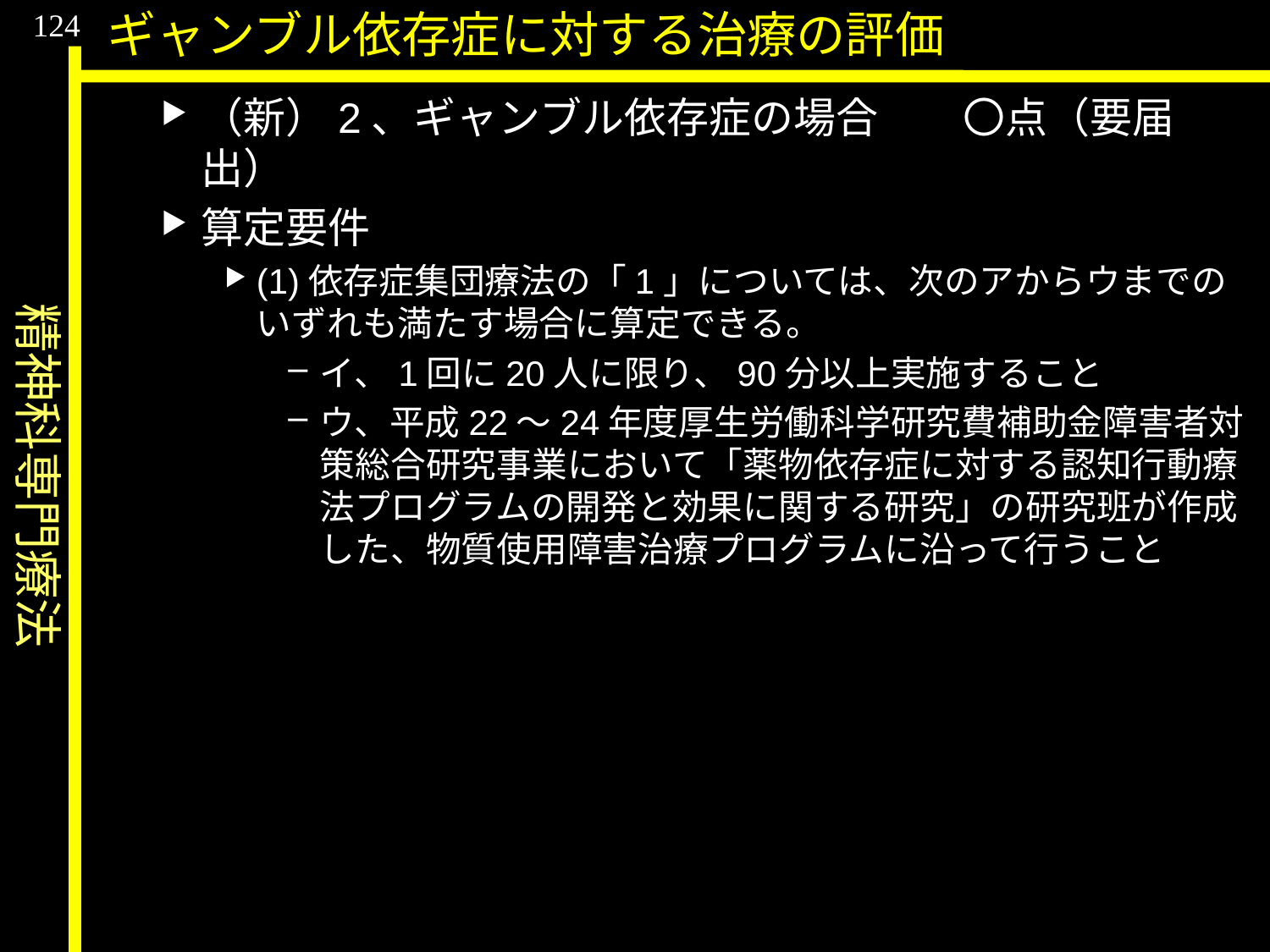

精神科専門療法
124
ギャンブル依存症に対する治療の評価

（新）2、ギャンブル依存症の場合	〇点（要届出）
算定要件
(1)依存症集団療法の「1」については、次のアからウまでのいずれも満たす場合に算定できる。
イ、1回に20人に限り、90分以上実施すること
ウ、平成22〜24年度厚生労働科学研究費補助金障害者対策総合研究事業において「薬物依存症に対する認知行動療法プログラムの開発と効果に関する研究」の研究班が作成した、物質使用障害治療プログラムに沿って行うこと